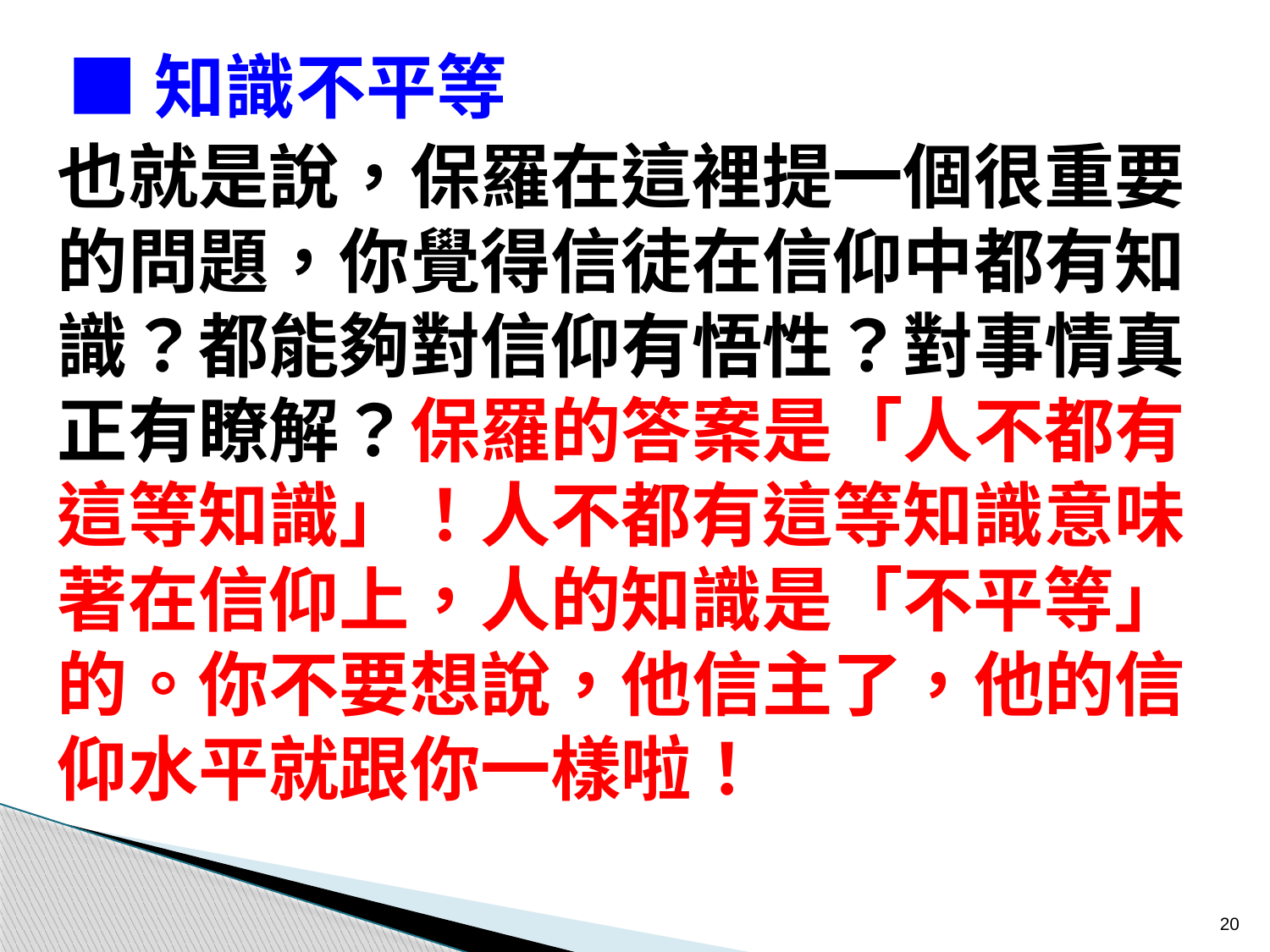

■知識不平等
也就是說，保羅在這裡提一個很重要的問題，你覺得信徒在信仰中都有知識？都能夠對信仰有悟性？對事情真正有瞭解？保羅的答案是「人不都有這等知識」！人不都有這等知識意味著在信仰上，人的知識是「不平等」的。你不要想說，他信主了，他的信仰水平就跟你一樣啦！
20